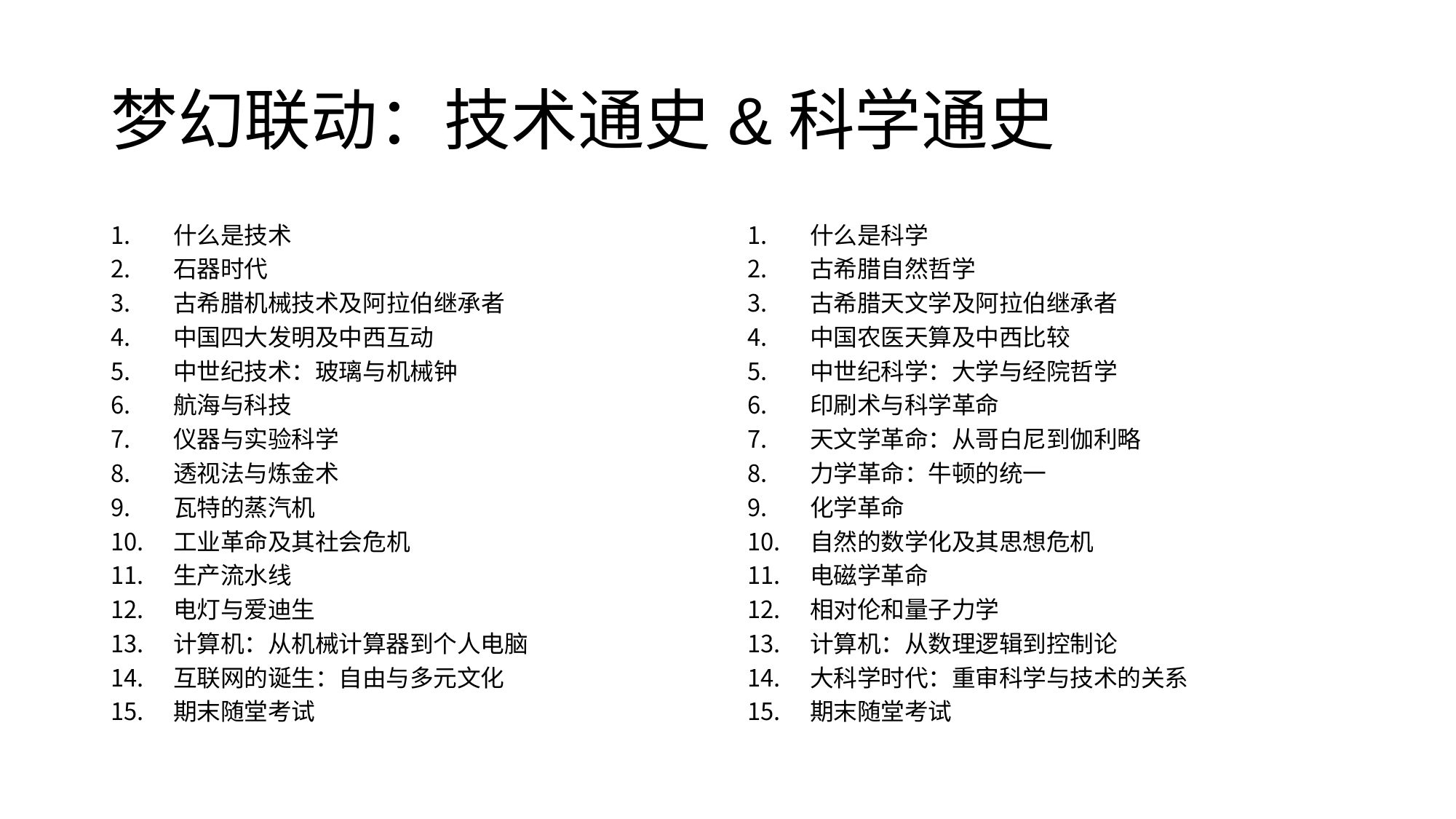

# 梦幻联动：技术通史&科学通史
什么是技术
石器时代
古希腊机械技术及阿拉伯继承者
中国四大发明及中西互动
中世纪技术：玻璃与机械钟
航海与科技
仪器与实验科学
透视法与炼金术
瓦特的蒸汽机
工业革命及其社会危机
生产流水线
电灯与爱迪生
计算机：从机械计算器到个人电脑
互联网的诞生：自由与多元文化
期末随堂考试

什么是科学
古希腊自然哲学
古希腊天文学及阿拉伯继承者
中国农医天算及中西比较
中世纪科学：大学与经院哲学
印刷术与科学革命
天文学革命：从哥白尼到伽利略
力学革命：牛顿的统一
化学革命
自然的数学化及其思想危机
电磁学革命
相对伦和量子力学
计算机：从数理逻辑到控制论
大科学时代：重审科学与技术的关系
期末随堂考试